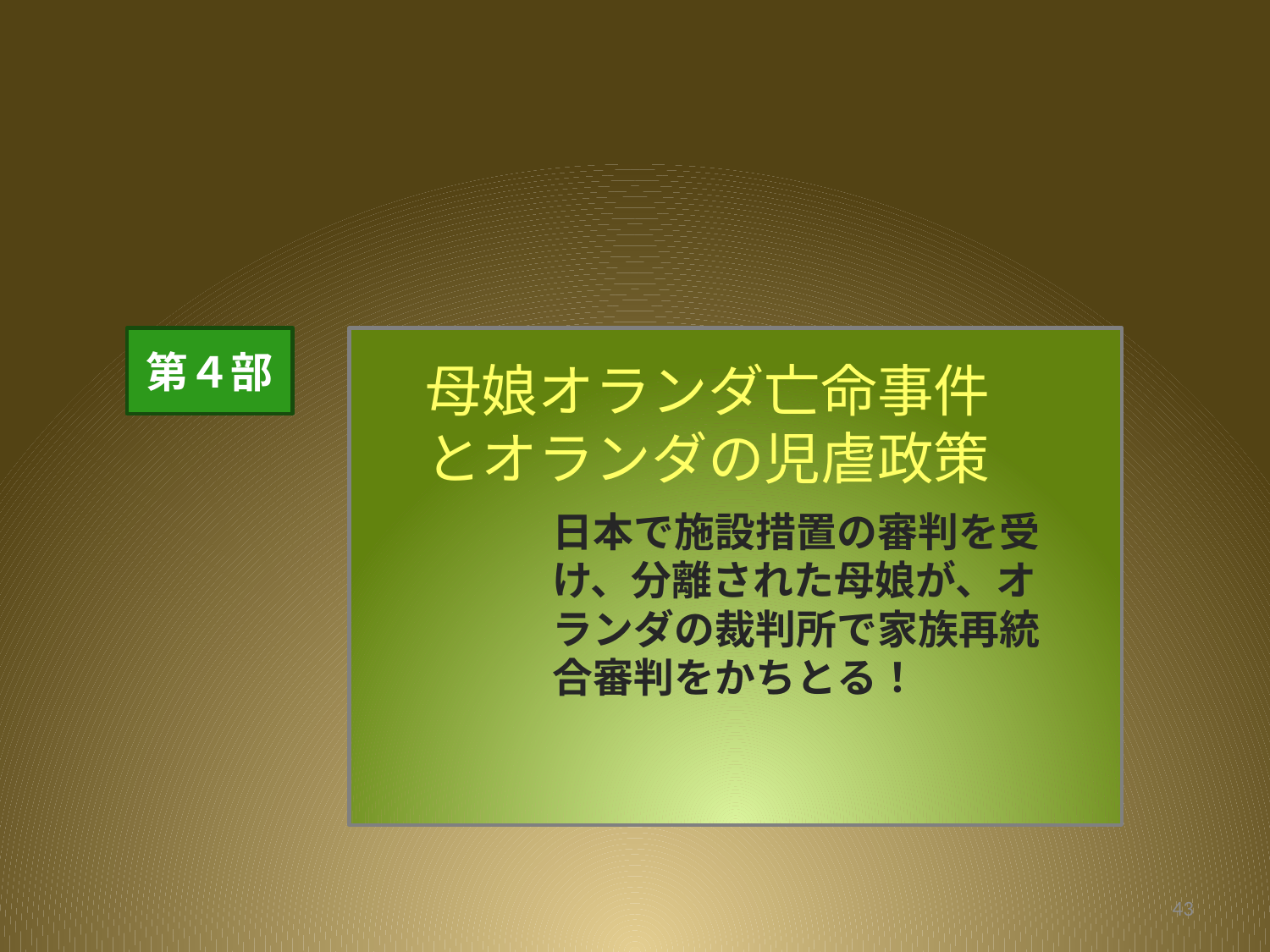

第４部

母娘オランダ亡命事件とオランダの児虐政策

日本で施設措置の審判を受け、分離された母娘が、オランダの裁判所で家族再統合審判をかちとる！
43